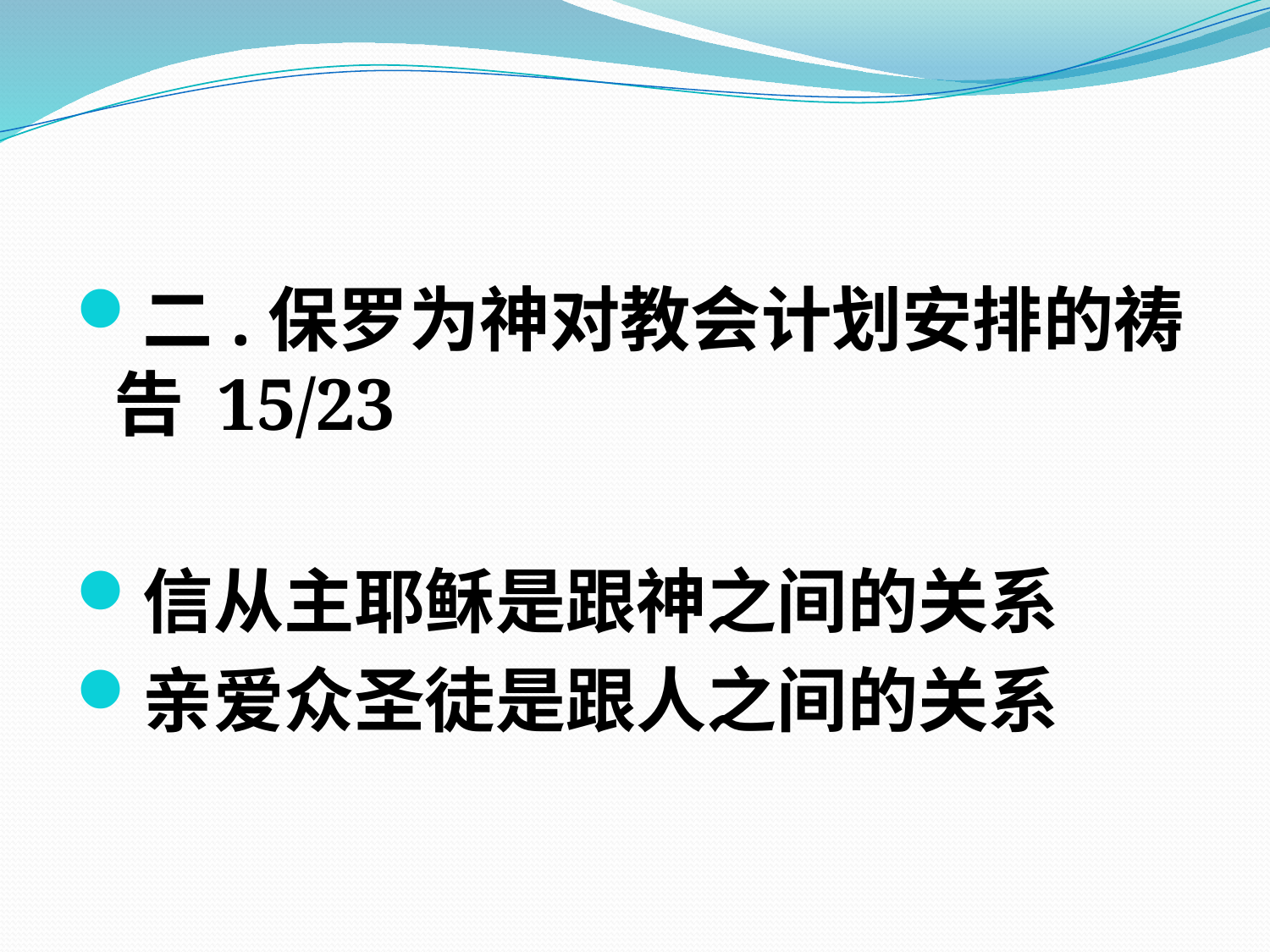

#
二.保罗为神对教会计划安排的祷告 15/23

信从主耶稣是跟神之间的关系
亲爱众圣徒是跟人之间的关系